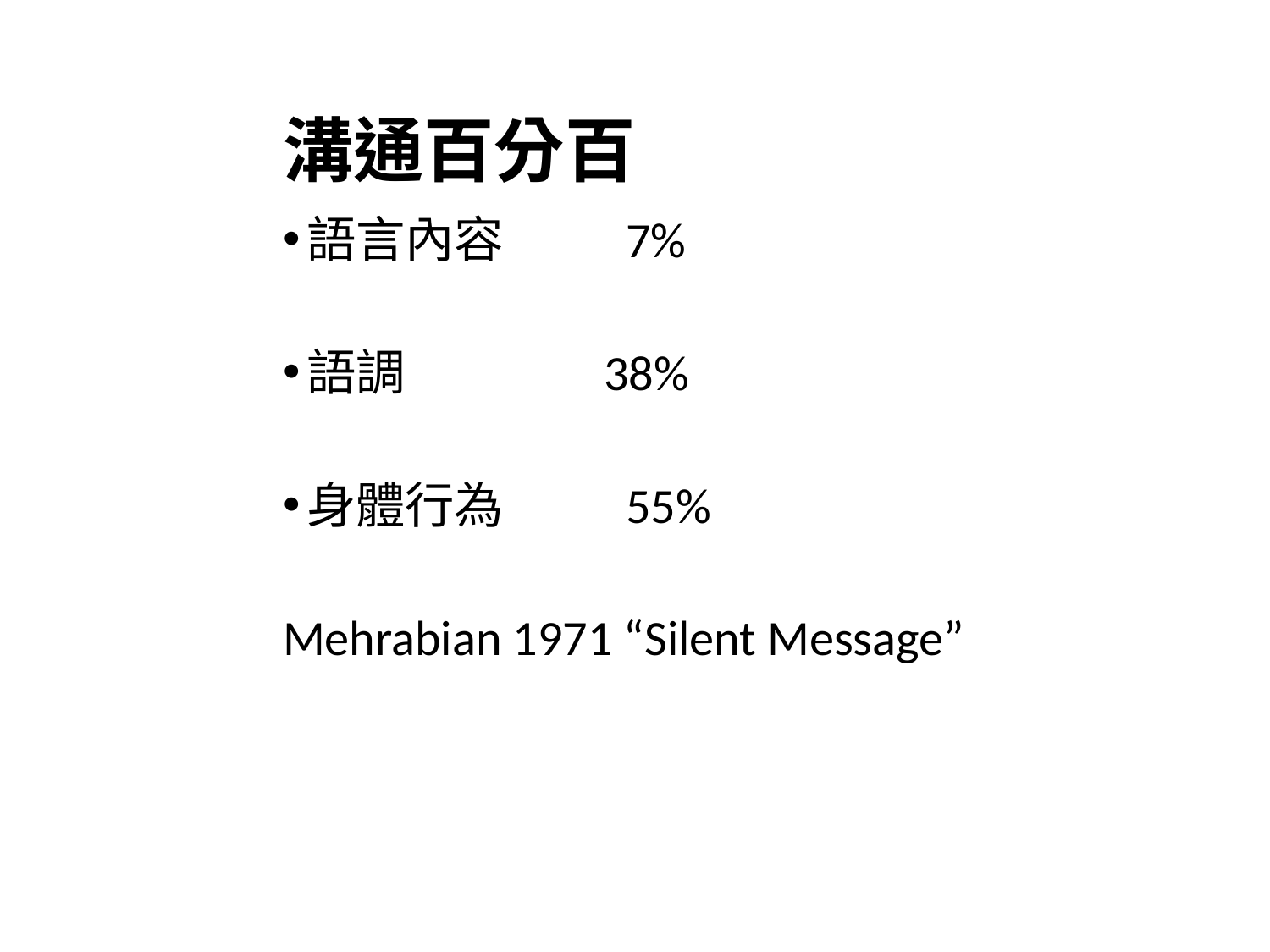

# 溝通百分百
語言內容          7%

語調                 38%

身體行為          55%

Mehrabian 1971 “Silent Message”